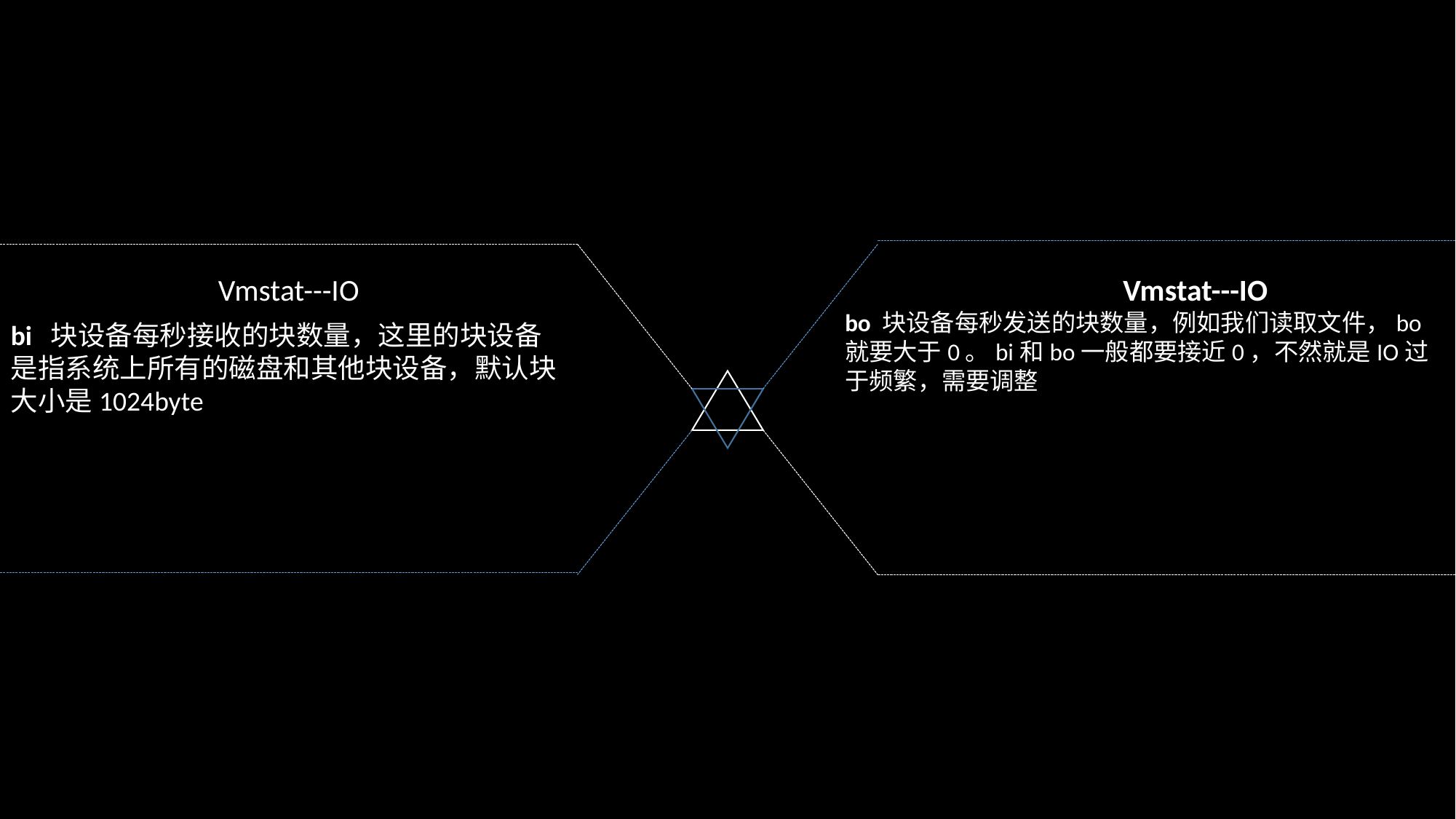

Vmstat---IO
Vmstat---IO
bo 块设备每秒发送的块数量，例如我们读取文件，bo就要大于0。bi和bo一般都要接近0，不然就是IO过于频繁，需要调整
bi  块设备每秒接收的块数量，这里的块设备是指系统上所有的磁盘和其他块设备，默认块大小是1024byte